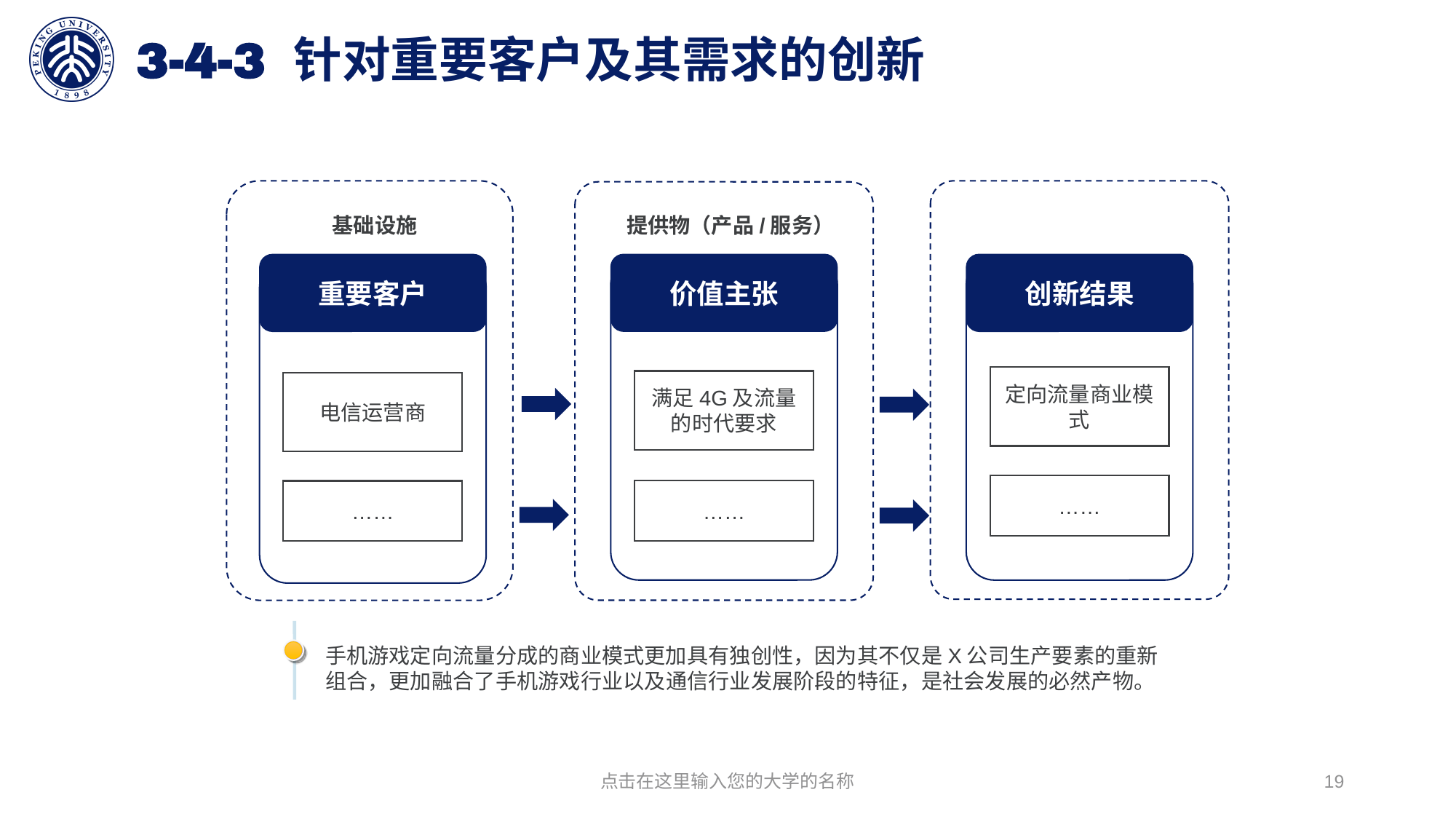

# 3-4-3 针对重要客户及其需求的创新

基础设施
重要客户

电信运营商
……

创新结果

定向流量商业模式
……

提供物（产品/服务）
价值主张

满足4G及流量的时代要求
……

手机游戏定向流量分成的商业模式更加具有独创性，因为其不仅是X公司生产要素的重新组合，更加融合了手机游戏行业以及通信行业发展阶段的特征，是社会发展的必然产物。

点击在这里输入您的大学的名称
19